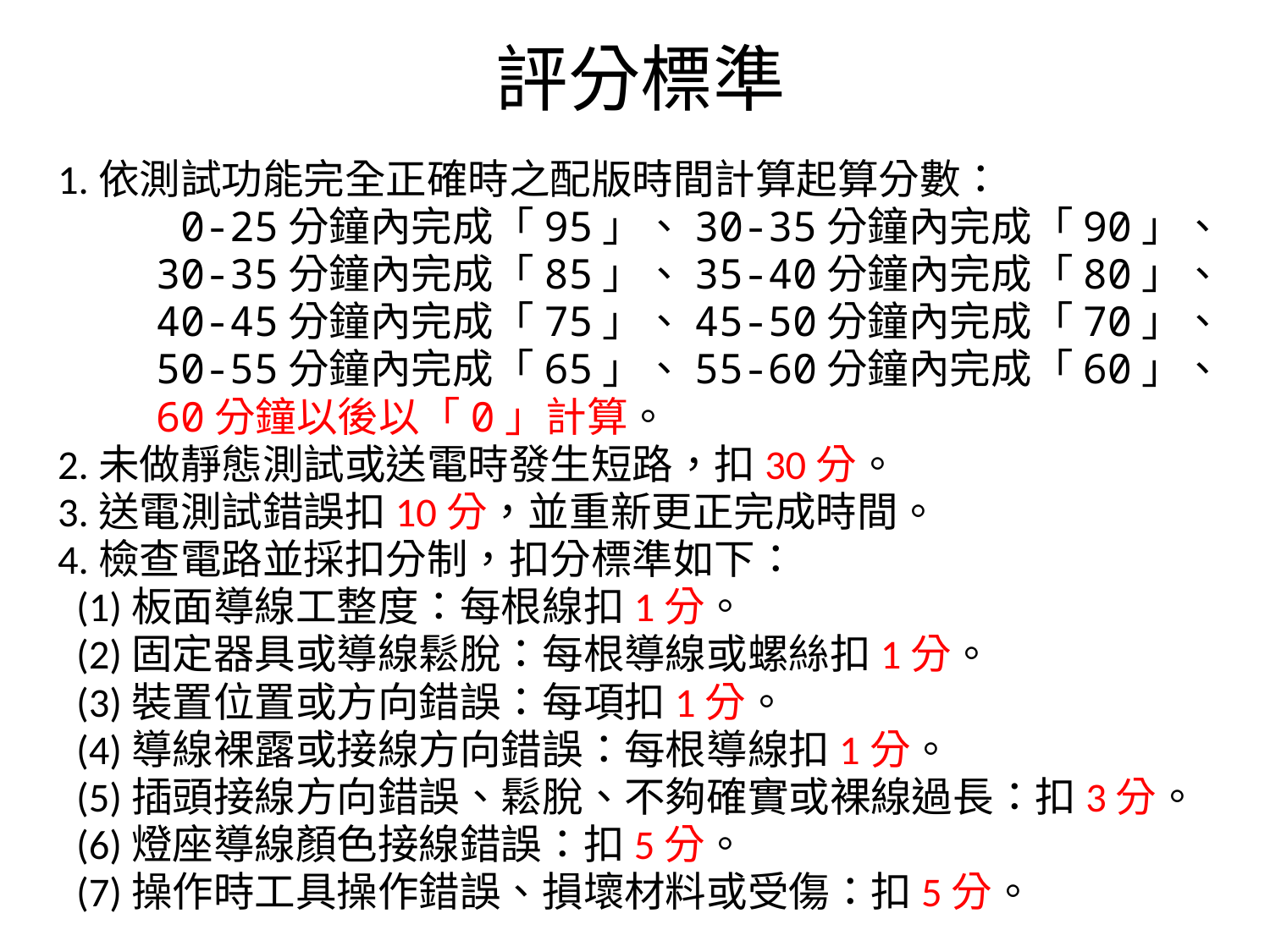

評分標準
1.依測試功能完全正確時之配版時間計算起算分數：
     0-25分鐘內完成「95」、30-35分鐘內完成「90」、
    30-35分鐘內完成「85」、35-40分鐘內完成「80」、
    40-45分鐘內完成「75」、45-50分鐘內完成「70」、
    50-55分鐘內完成「65」、55-60分鐘內完成「60」、
    60分鐘以後以「0」計算。
2.未做靜態測試或送電時發生短路，扣30分。
3.送電測試錯誤扣10分，並重新更正完成時間。
4.檢查電路並採扣分制，扣分標準如下：
  (1)板面導線工整度：每根線扣1分。
  (2)固定器具或導線鬆脫：每根導線或螺絲扣1分。
  (3)裝置位置或方向錯誤：每項扣1分。
  (4)導線裸露或接線方向錯誤：每根導線扣1分。
  (5)插頭接線方向錯誤、鬆脫、不夠確實或裸線過長：扣3分。
  (6)燈座導線顏色接線錯誤：扣5分。
  (7)操作時工具操作錯誤、損壞材料或受傷：扣5分。